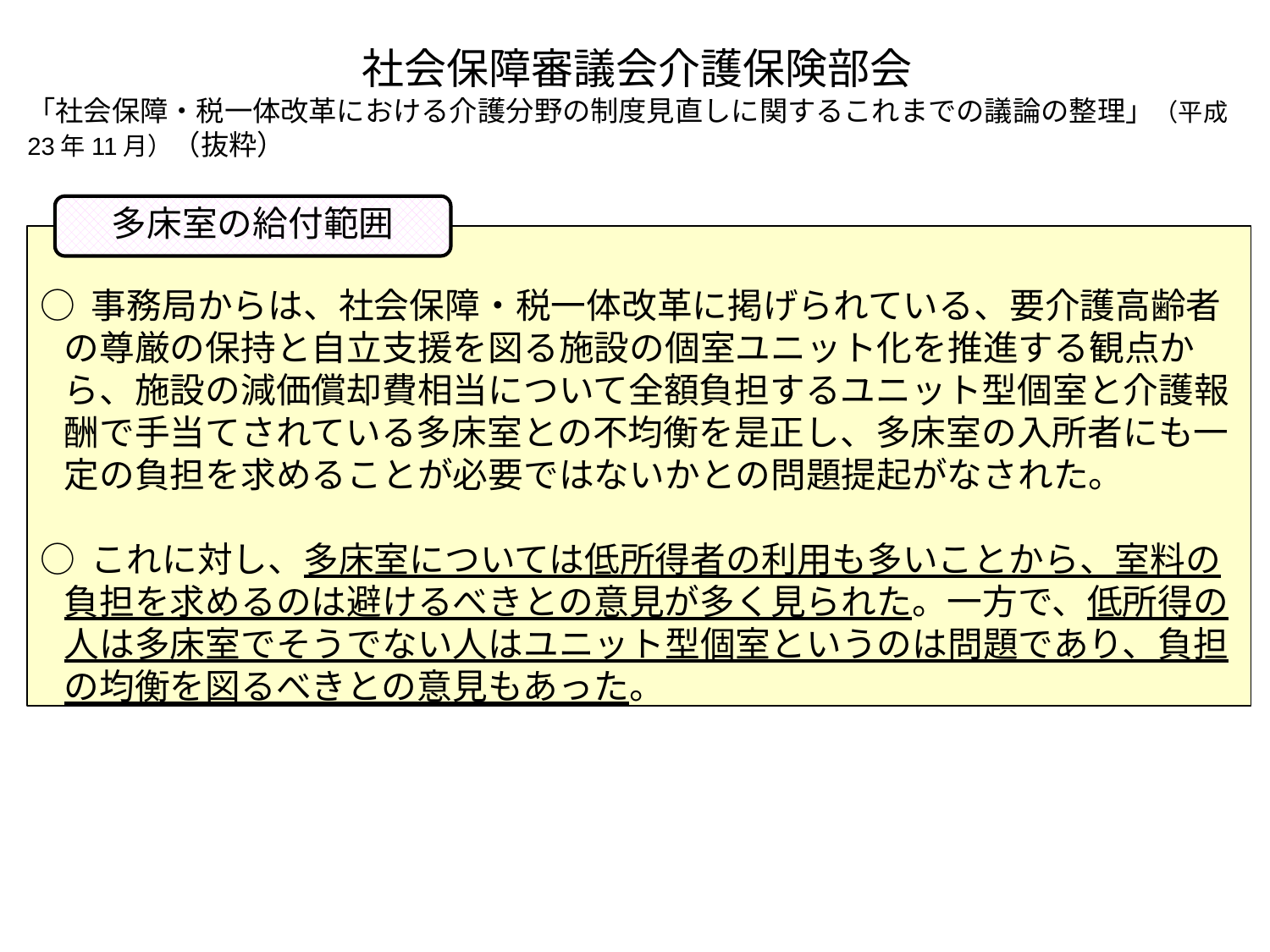

社会保障審議会介護保険部会
「社会保障・税一体改革における介護分野の制度見直しに関するこれまでの議論の整理」（平成23年11月）（抜粋）
多床室の給付範囲

○ 事務局からは、社会保障・税一体改革に掲げられている、要介護高齢者の尊厳の保持と自立支援を図る施設の個室ユニット化を推進する観点から、施設の減価償却費相当について全額負担するユニット型個室と介護報酬で手当てされている多床室との不均衡を是正し、多床室の入所者にも一定の負担を求めることが必要ではないかとの問題提起がなされた。

○ これに対し、多床室については低所得者の利用も多いことから、室料の負担を求めるのは避けるべきとの意見が多く見られた。一方で、低所得の人は多床室でそうでない人はユニット型個室というのは問題であり、負担の均衡を図るべきとの意見もあった。